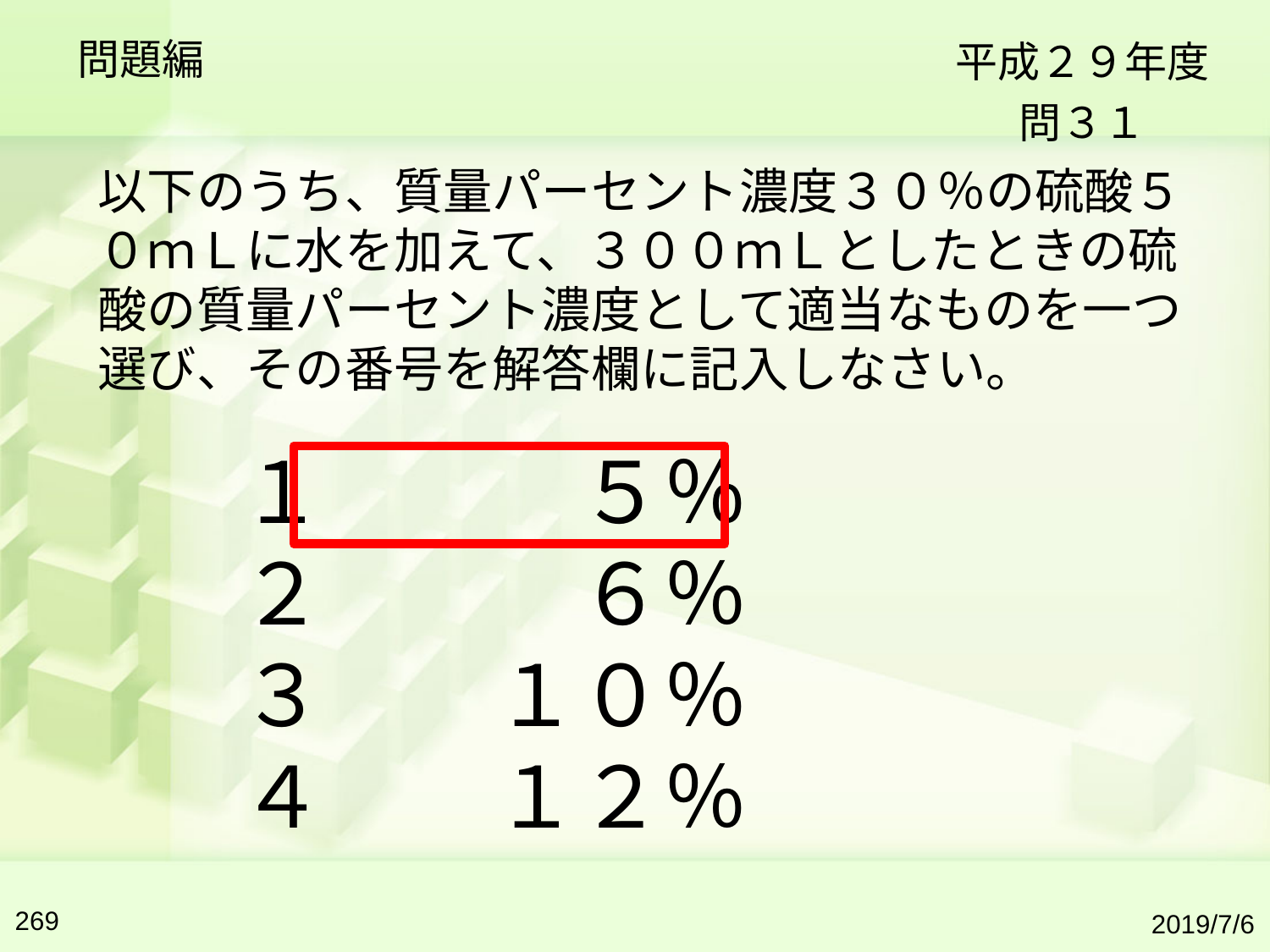

問題編
平成２９年度
問３１
以下のうち、質量パーセント濃度３０％の硫酸５０ｍＬに水を加えて、３００ｍＬとしたときの硫酸の質量パーセント濃度として適当なものを一つ選び、その番号を解答欄に記入しなさい。
１　　　５％
２　　　６％
３　　１０％
４　　１２％

269
2019/7/6